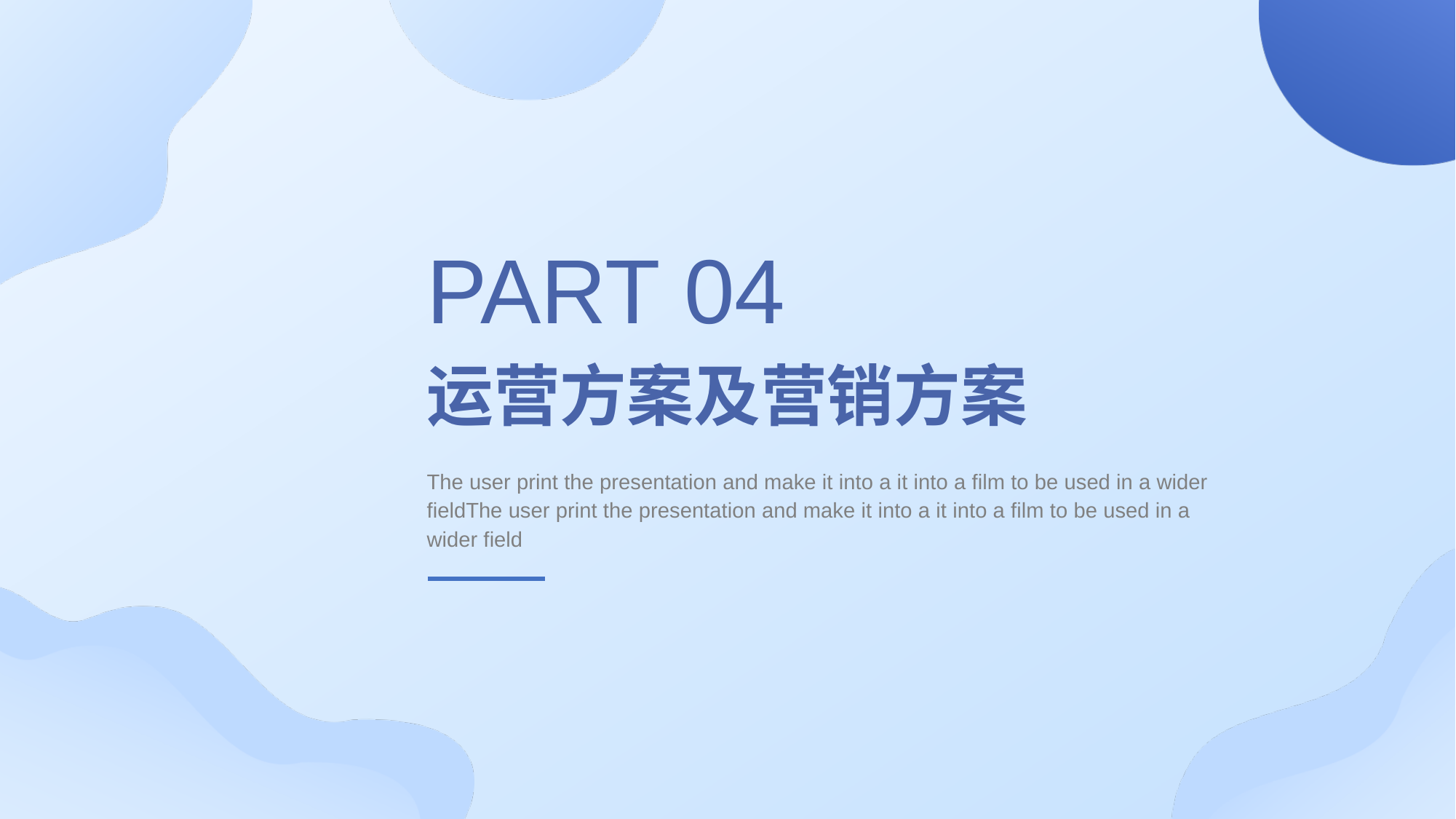

PART 04
运营方案及营销方案
The user print the presentation and make it into a it into a film to be used in a wider fieldThe user print the presentation and make it into a it into a film to be used in a wider field